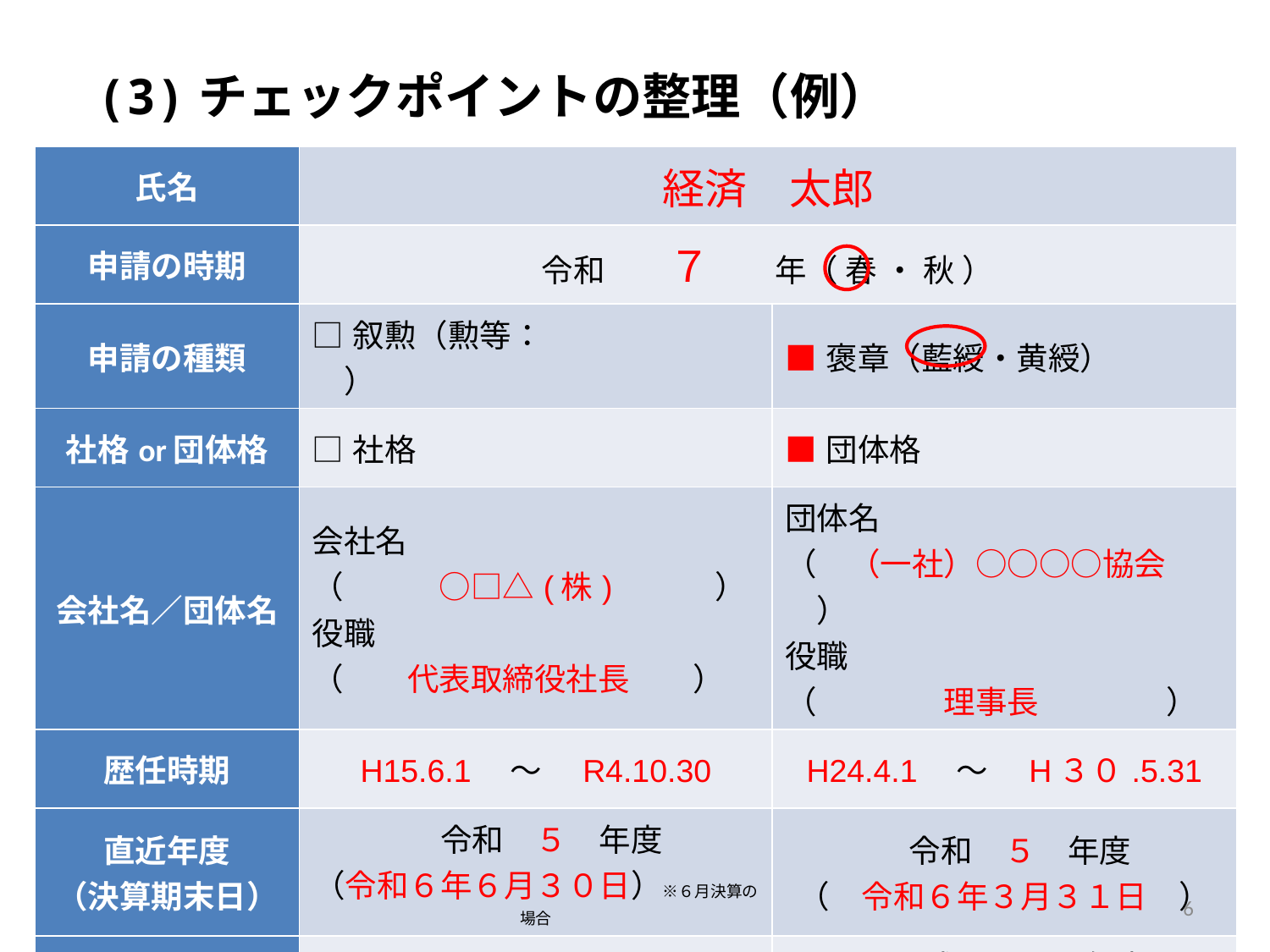

(3)チェックポイントの整理（例）
| 氏名 | 経済　太郎 |  |
| --- | --- | --- |
| 申請の時期 | 令和　　７　　年（ 春 ・ 秋 ） |  |
| 申請の種類 | □叙勲（勲等：　　　　　　） | ■褒章（藍綬・黄綬） |
| 社格or団体格 | □社格 | ■団体格 |
| 会社名／団体名 | 会社名 （　　　○□△(株)　　　） 役職　 （　　代表取締役社長　　） | 団体名 （　（一社）○○○○協会　） 役職 （　　　　理事長　　　　） |
| 歴任時期 | H15.6.1　～　R4.10.30 | H24.4.1　～　H３０.5.31 |
| 直近年度 （決算期末日） | 令和　５　年度 （令和６年６月３０日）※６月決算の場合 | 令和　５　年度 （　令和６年３月３１日　） |
| 在任時最終年度 （決算期末日） | 令和　3　年度 （令和４年６月３０日）※６月決算の場合 | 平成　２９　年度 （　平成３０年３月３１日　） |

6